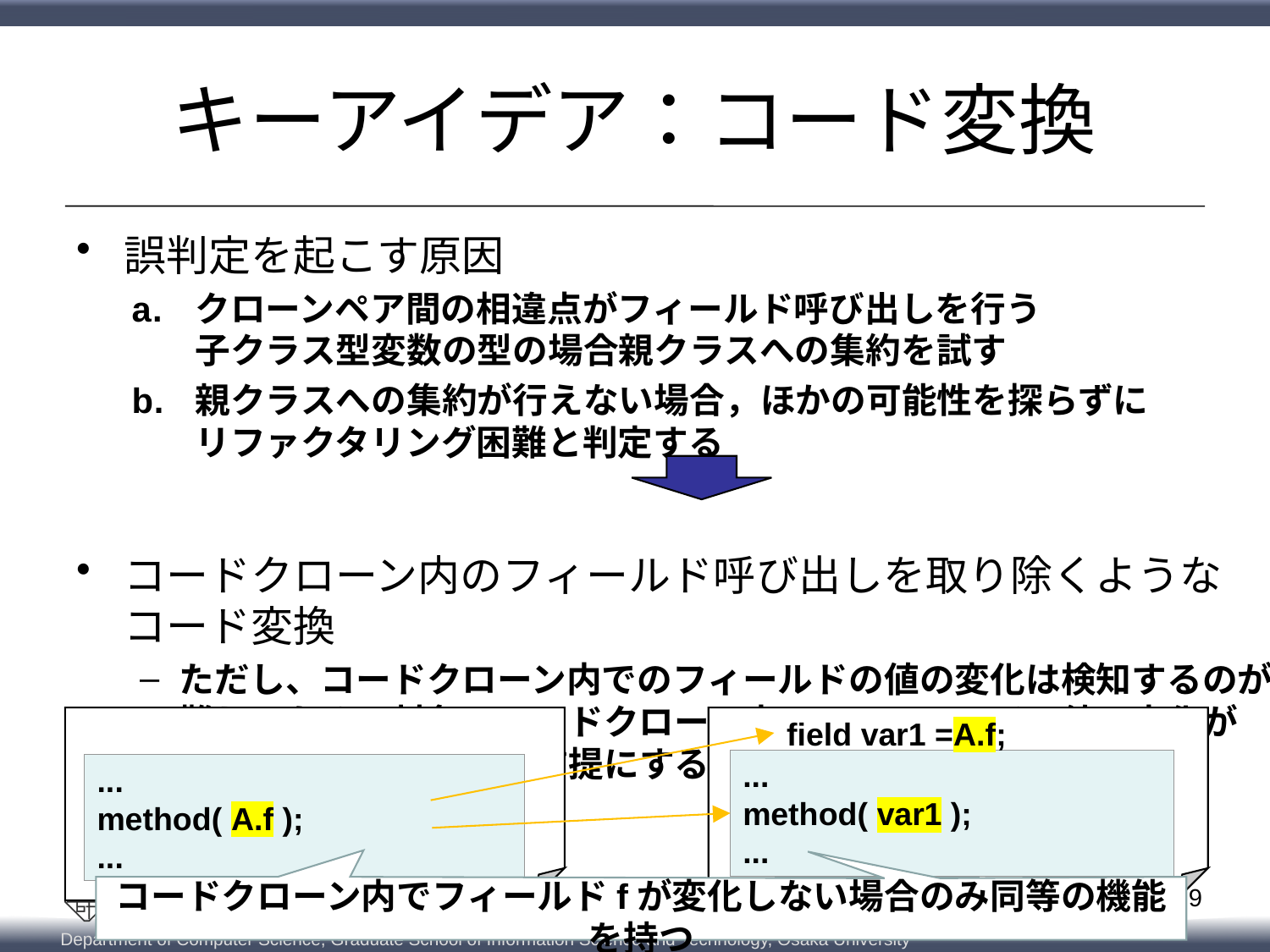

# キーアイデア：コード変換
誤判定を起こす原因
クローンペア間の相違点がフィールド呼び出しを行う
子クラス型変数の型の場合親クラスへの集約を試す
親クラスへの集約が行えない場合，ほかの可能性を探らずに
リファクタリング困難と判定する

コードクローン内のフィールド呼び出しを取り除くようなコード変換
ただし、コードクローン内でのフィールドの値の変化は検知するのが
難しいため、対象はコードクローン内でのフィールドの値の変化が
起きてないものという前提にする

...
method( A.f );
...

field var1 =A.f;
...
method( var1 );
...

コードクローン内でフィールドfが変化しない場合のみ同等の機能を持つ
9